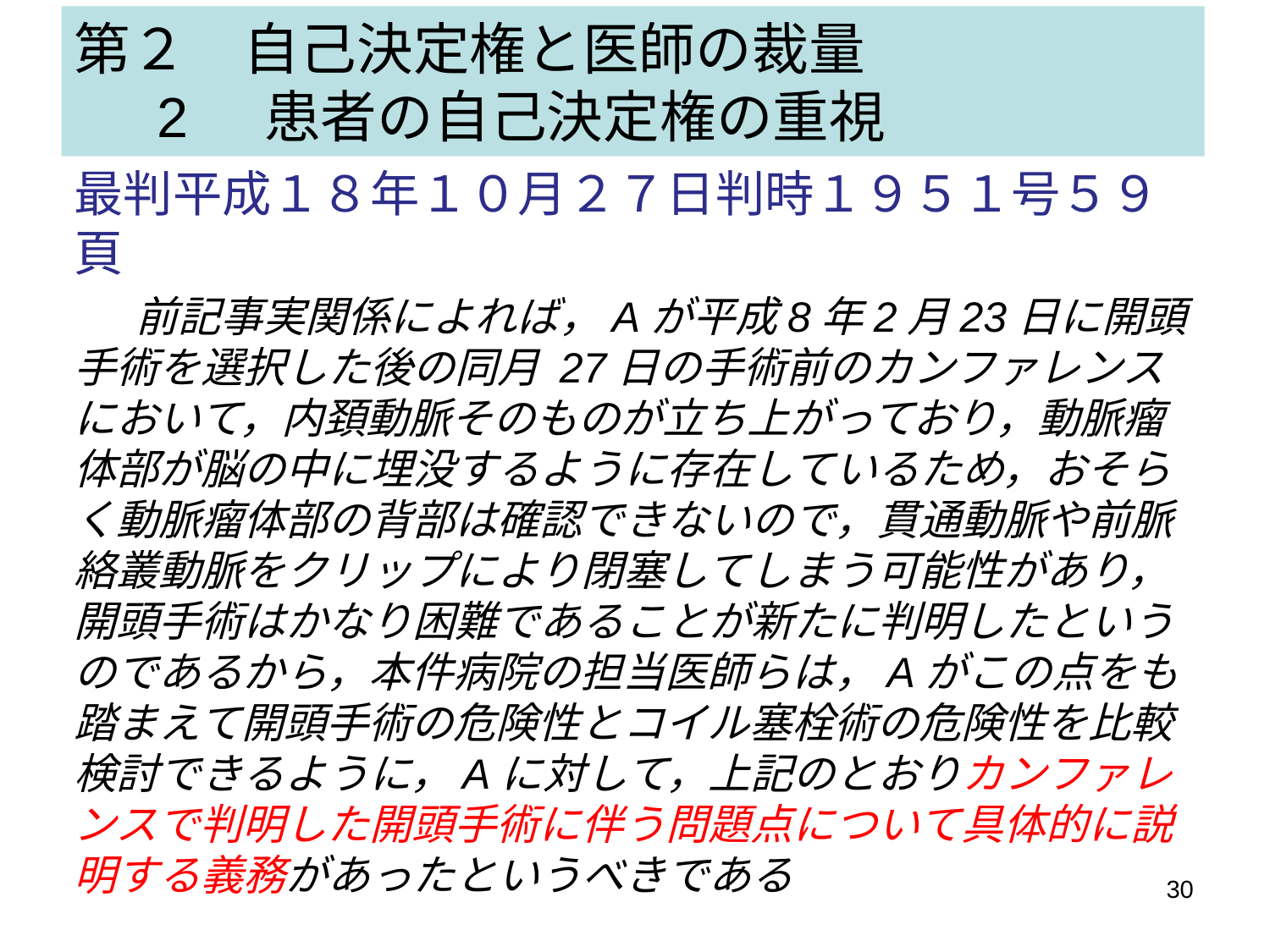

# 第２　自己決定権と医師の裁量 　 2    患者の自己決定権の重視
最判平成１８年１０月２７日判時１９５１号５９頁
 　前記事実関係によれば，Aが平成8年2月23日に開頭手術を選択した後の同月 27日の手術前のカンファレンスにおいて，内頚動脈そのものが立ち上がっており，動脈瘤体部が脳の中に埋没するように存在しているため，おそらく動脈瘤体部の背部は確認できないので，貫通動脈や前脈絡叢動脈をクリップにより閉塞してしまう可能性があり，開頭手術はかなり困難であることが新たに判明したというのであるから，本件病院の担当医師らは，Aがこの点をも踏まえて開頭手術の危険性とコイル塞栓術の危険性を比較検討できるように，Aに対して，上記のとおりカンファレンスで判明した開頭手術に伴う問題点について具体的に説明する義務があったというべきである

30